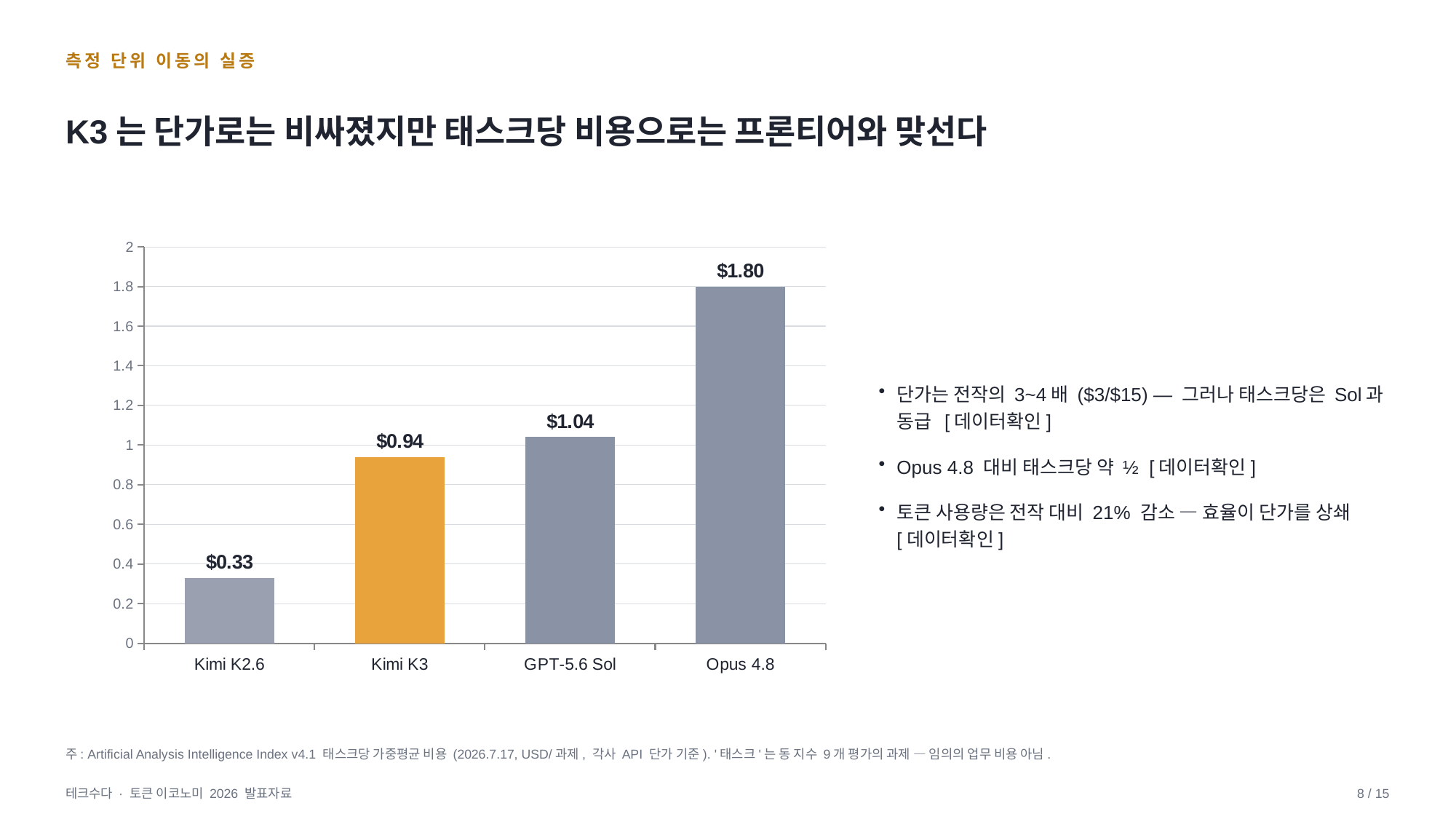

측정 단위 이동의 실증
K3는 단가로는 비싸졌지만 태스크당 비용으로는 프론티어와 맞선다

### Chart

| Category | 태스크당 비용 |
|---|---|
| Kimi K2.6 | 0.33 |
| Kimi K3 | 0.94 |
| GPT-5.6 Sol | 1.04 |
| Opus 4.8 | 1.8 |
단가는 전작의 3~4배 ($3/$15) — 그러나 태스크당은 Sol과 동급  [데이터확인]
Opus 4.8 대비 태스크당 약 ½  [데이터확인]
토큰 사용량은 전작 대비 21% 감소 — 효율이 단가를 상쇄  [데이터확인]
주: Artificial Analysis Intelligence Index v4.1 태스크당 가중평균 비용 (2026.7.17, USD/과제, 각사 API 단가 기준). '태스크'는 동 지수 9개 평가의 과제 — 임의의 업무 비용 아님.
테크수다 · 토큰 이코노미 2026 발표자료
8 / 15